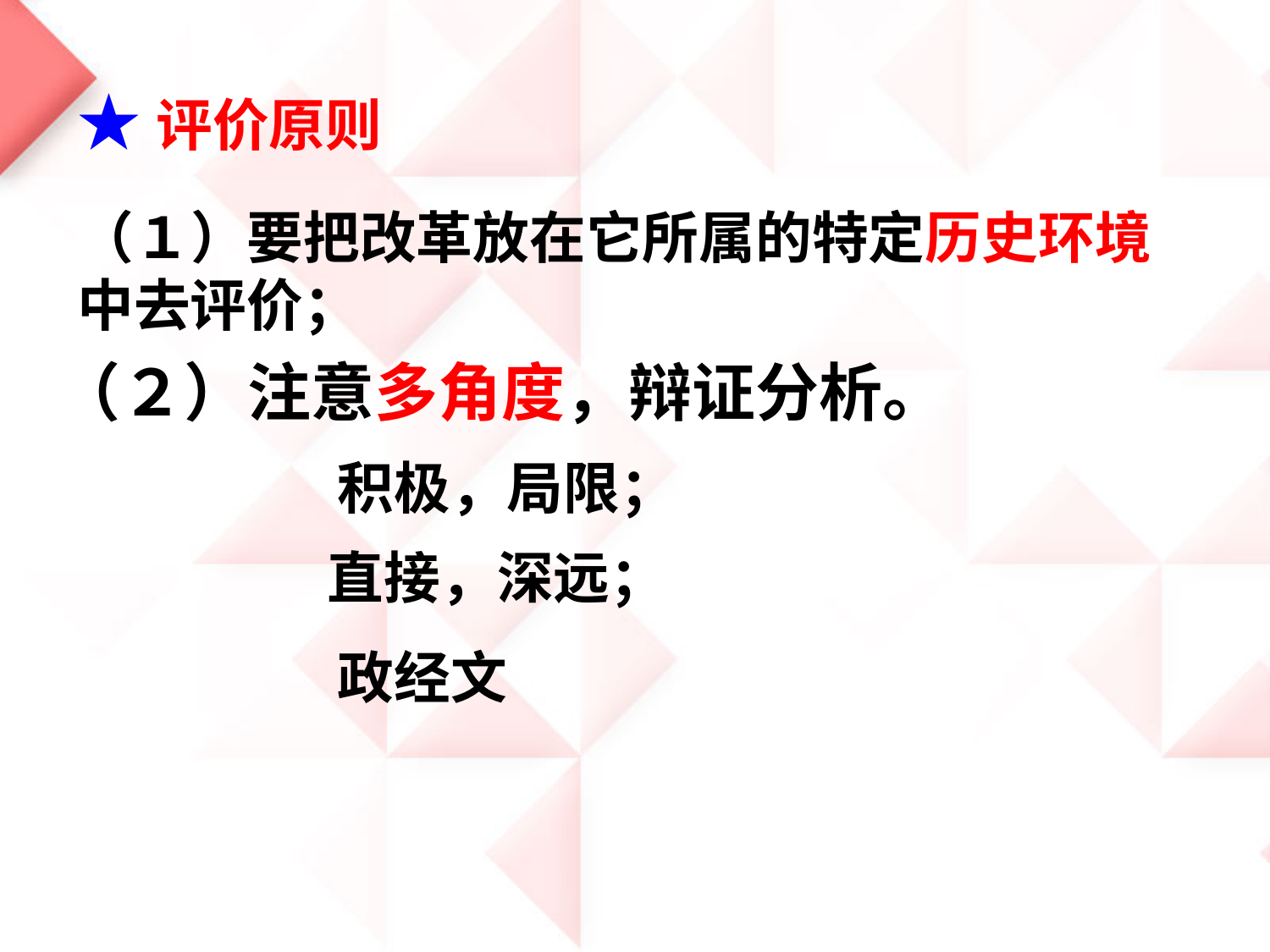

★评价原则
（１）要把改革放在它所属的特定历史环境中去评价；

（２）注意多角度，辩证分析。
积极，局限；

直接，深远；
政经文